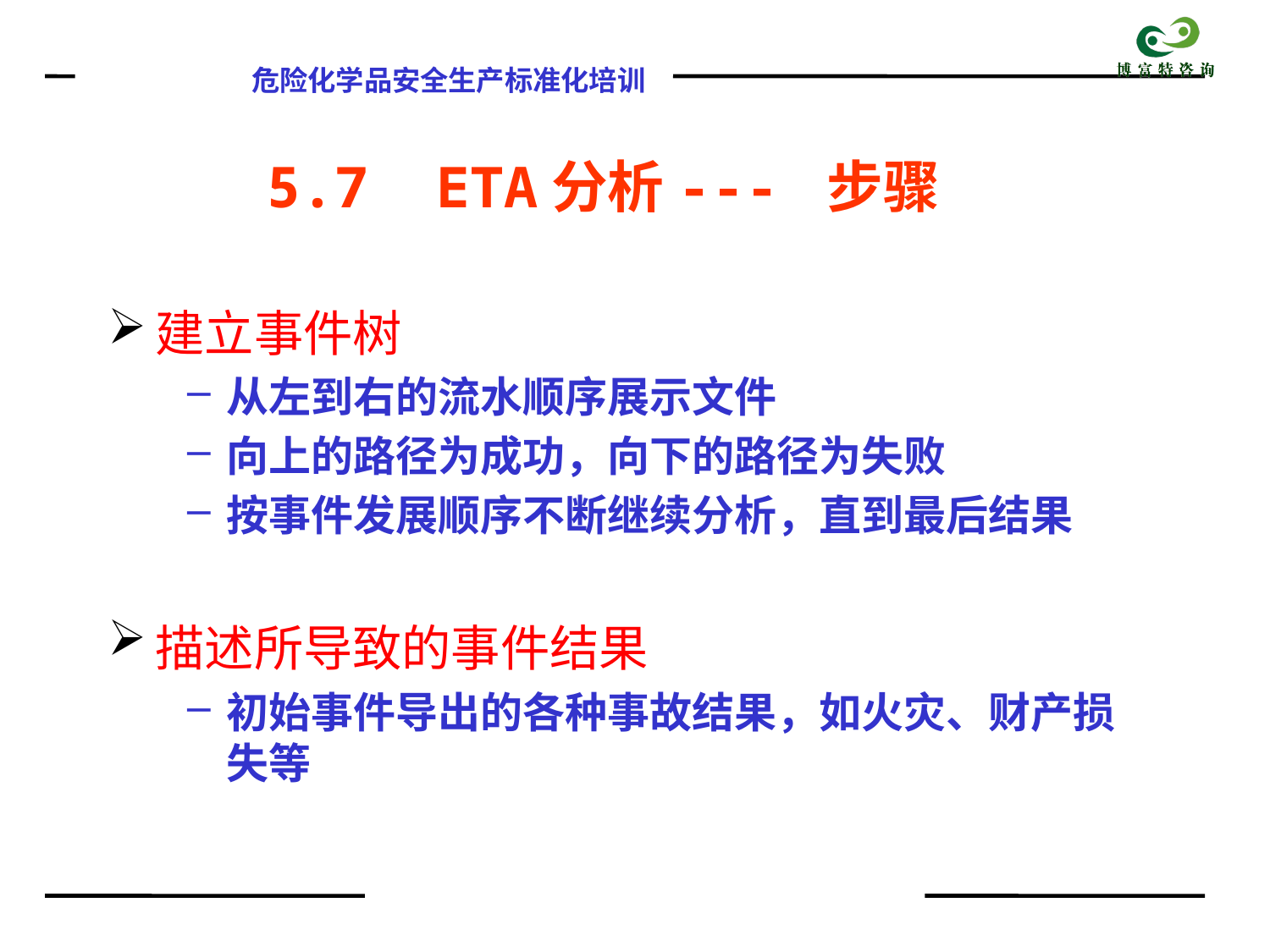

5.7  ETA分析--- 步骤
建立事件树
从左到右的流水顺序展示文件
向上的路径为成功，向下的路径为失败
按事件发展顺序不断继续分析，直到最后结果

描述所导致的事件结果
初始事件导出的各种事故结果，如火灾、财产损失等